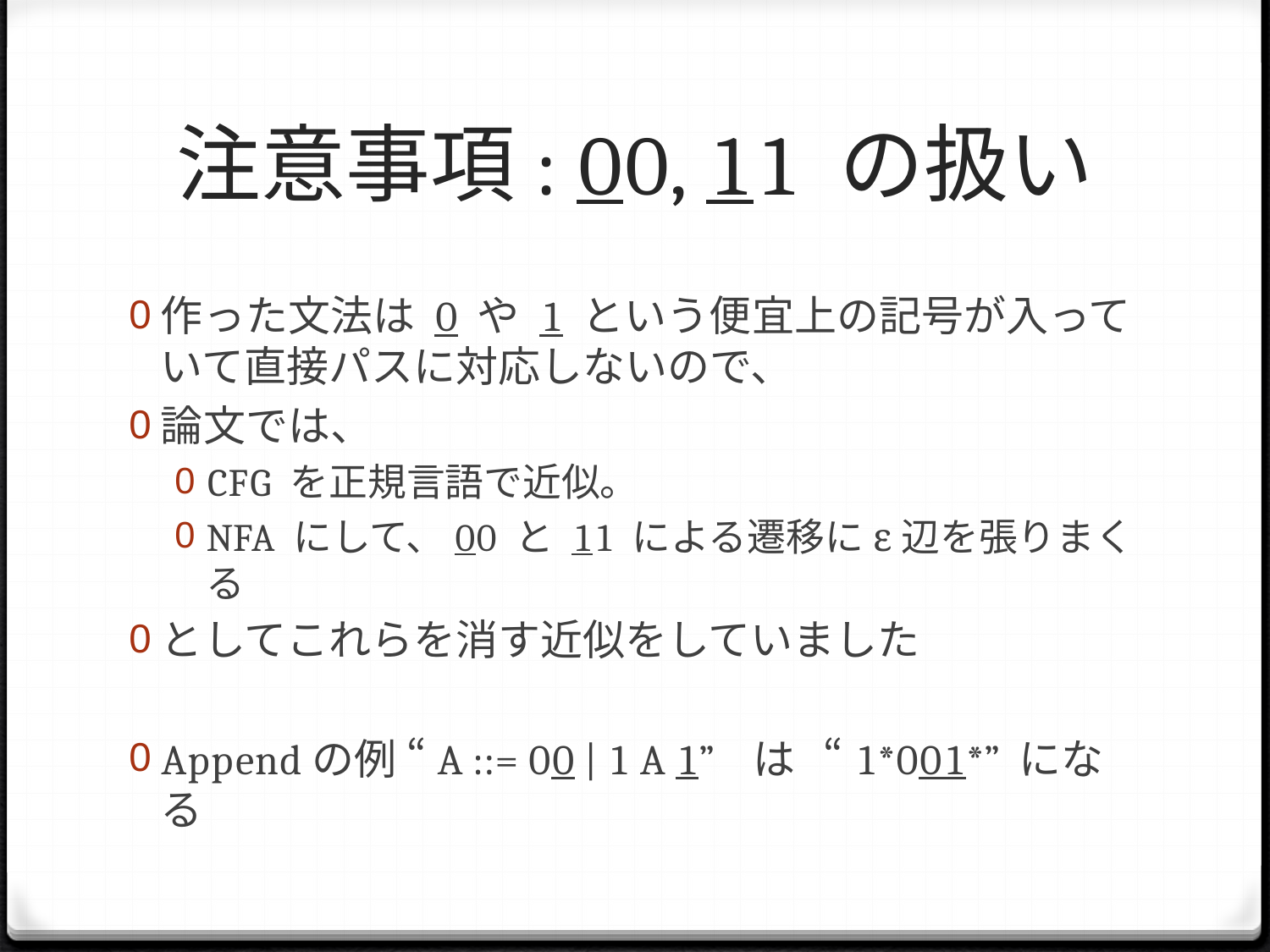

# 注意事項: 00, 11 の扱い
作った文法は 0 や 1 という便宜上の記号が入っていて直接パスに対応しないので、
論文では、
CFG を正規言語で近似。
NFA にして、00 と 11 による遷移にε辺を張りまくる
としてこれらを消す近似をしていました

Appendの例 “A ::= 00 | 1 A 1”   は   “1*001*” になる